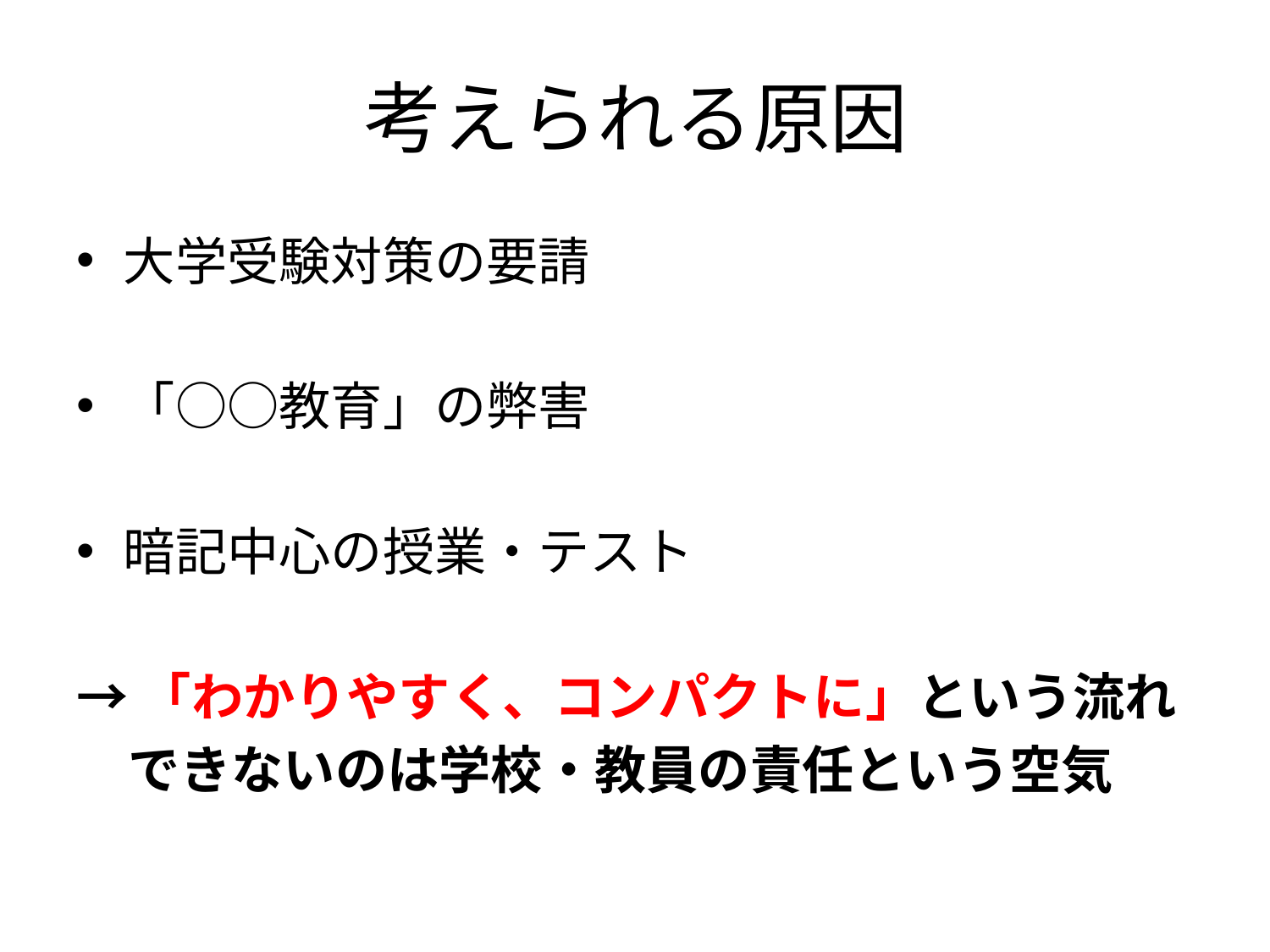

# 考えられる原因
大学受験対策の要請

「○○教育」の弊害

暗記中心の授業・テスト

→「わかりやすく、コンパクトに」という流れ
　できないのは学校・教員の責任という空気